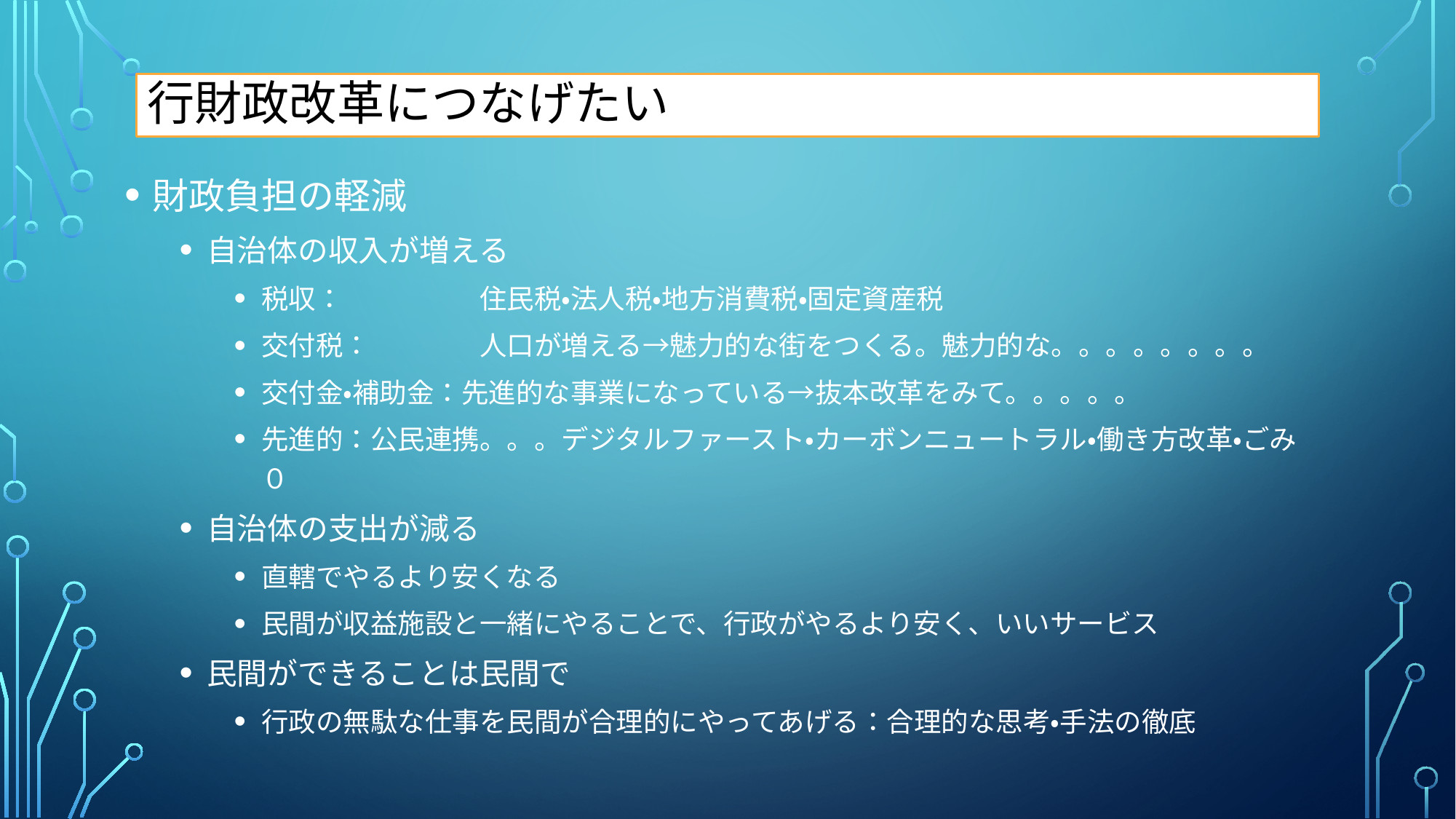

# 行財政改革につなげたい
財政負担の軽減
自治体の収入が増える
税収：		住民税・法人税・地方消費税・固定資産税
交付税：	人口が増える→魅力的な街をつくる。魅力的な。。。。。。。。
交付金・補助金：先進的な事業になっている→抜本改革をみて。。。。。
先進的：公民連携。。。デジタルファースト・カーボンニュートラル・働き方改革・ごみ０
自治体の支出が減る
直轄でやるより安くなる
民間が収益施設と一緒にやることで、行政がやるより安く、いいサービス
民間ができることは民間で
行政の無駄な仕事を民間が合理的にやってあげる：合理的な思考・手法の徹底